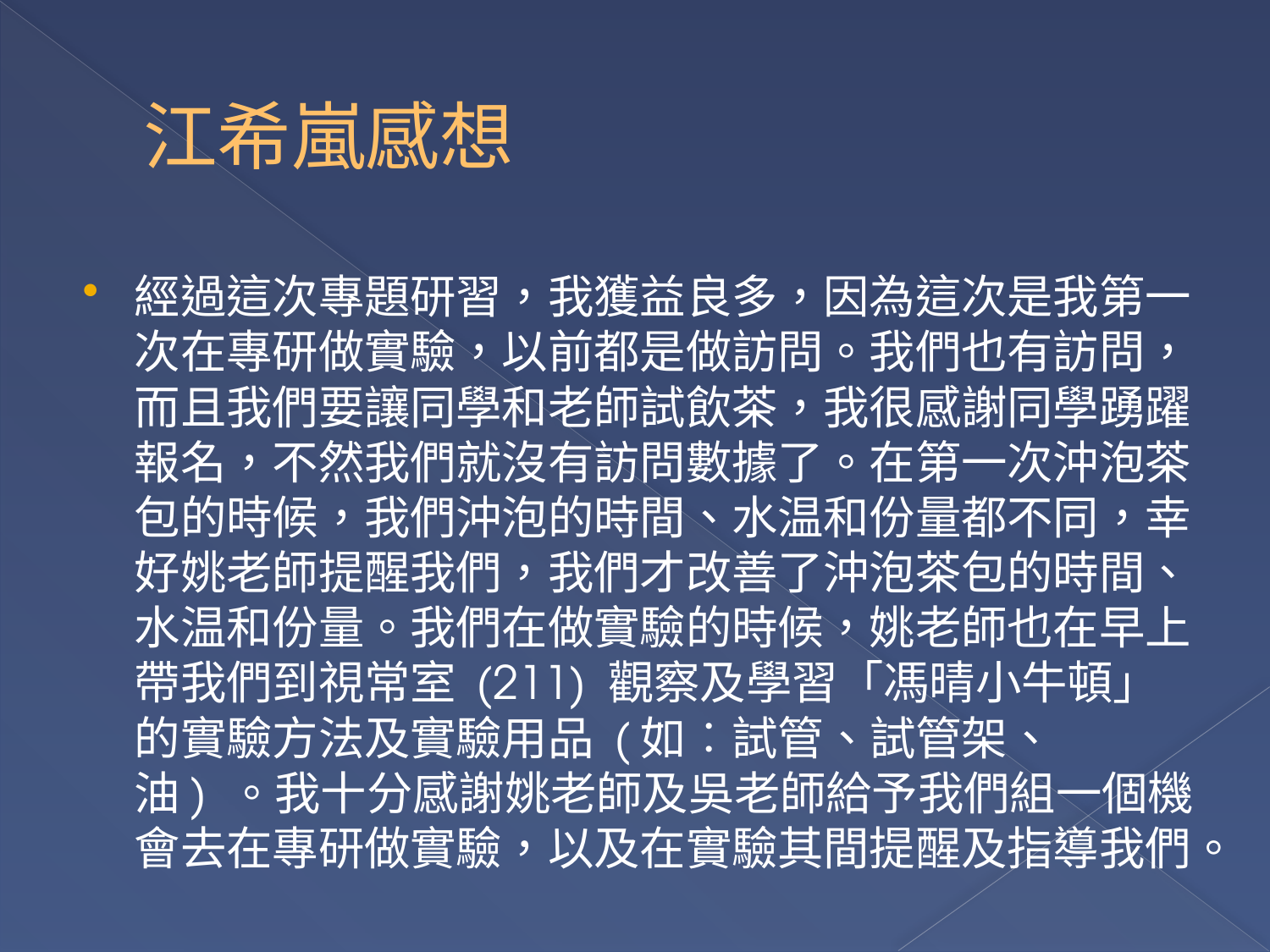

# 江希嵐感想
經過這次專題研習，我獲益良多，因為這次是我第一次在專研做實驗，以前都是做訪問。我們也有訪問，而且我們要讓同學和老師試飲茶，我很感謝同學踴躍報名，不然我們就沒有訪問數據了。在第一次沖泡茶包的時候，我們沖泡的時間、水温和份量都不同，幸好姚老師提醒我們，我們才改善了沖泡茶包的時間、水温和份量。我們在做實驗的時候，姚老師也在早上帶我們到視常室 (211) 觀察及學習「馮晴小牛頓」的實驗方法及實驗用品 (如︰試管、試管架、油) 。我十分感謝姚老師及吳老師給予我們組一個機會去在專研做實驗，以及在實驗其間提醒及指導我們。